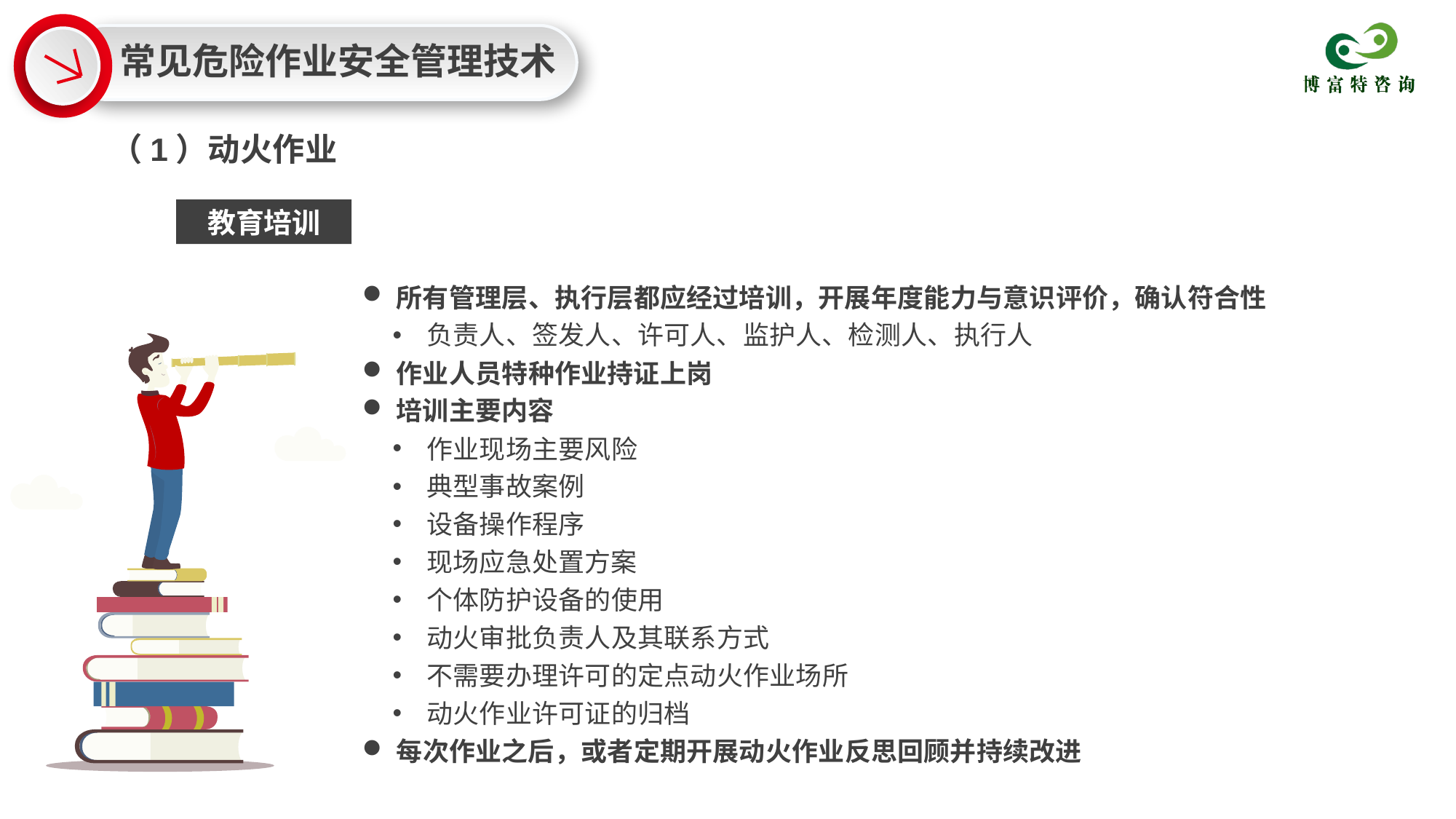

常见危险作业安全管理技术
（1）动火作业
教育培训
所有管理层、执行层都应经过培训，开展年度能力与意识评价，确认符合性
负责人、签发人、许可人、监护人、检测人、执行人
作业人员特种作业持证上岗
培训主要内容
作业现场主要风险
典型事故案例
设备操作程序
现场应急处置方案
个体防护设备的使用
动火审批负责人及其联系方式
不需要办理许可的定点动火作业场所
动火作业许可证的归档
每次作业之后，或者定期开展动火作业反思回顾并持续改进